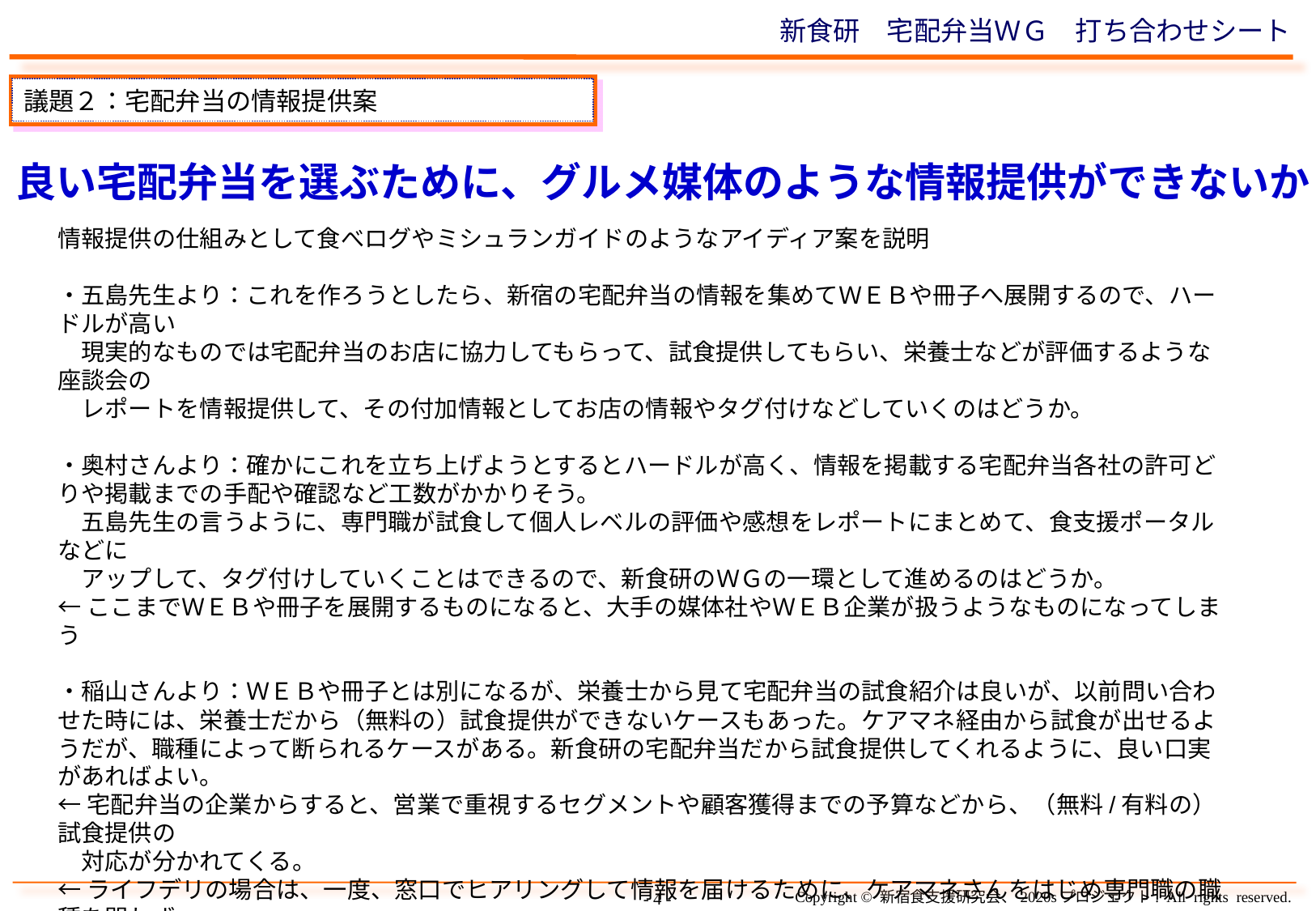

# 新食研　宅配弁当ＷＧ　打ち合わせシート
議題２：宅配弁当の情報提供案
良い宅配弁当を選ぶために、グルメ媒体のような情報提供ができないか

情報提供の仕組みとして食べログやミシュランガイドのようなアイディア案を説明

・五島先生より：これを作ろうとしたら、新宿の宅配弁当の情報を集めてＷＥＢや冊子へ展開するので、ハードルが高い
　現実的なものでは宅配弁当のお店に協力してもらって、試食提供してもらい、栄養士などが評価するような座談会の
　レポートを情報提供して、その付加情報としてお店の情報やタグ付けなどしていくのはどうか。

・奥村さんより：確かにこれを立ち上げようとするとハードルが高く、情報を掲載する宅配弁当各社の許可どりや掲載までの手配や確認など工数がかかりそう。
　五島先生の言うように、専門職が試食して個人レベルの評価や感想をレポートにまとめて、食支援ポータルなどに
　アップして、タグ付けしていくことはできるので、新食研のＷＧの一環として進めるのはどうか。
←ここまでＷＥＢや冊子を展開するものになると、大手の媒体社やＷＥＢ企業が扱うようなものになってしまう

・稲山さんより：ＷＥＢや冊子とは別になるが、栄養士から見て宅配弁当の試食紹介は良いが、以前問い合わせた時には、栄養士だから（無料の）試食提供ができないケースもあった。ケアマネ経由から試食が出せるようだが、職種によって断られるケースがある。新食研の宅配弁当だから試食提供してくれるように、良い口実があればよい。
←宅配弁当の企業からすると、営業で重視するセグメントや顧客獲得までの予算などから、（無料/有料の）試食提供の
　対応が分かれてくる。
←ライフデリの場合は、一度、窓口でヒアリングして情報を届けるために、ケアマネさんをはじめ専門職の職種を問わず、
　顧客の紹介につながる方がいれば、試食提供を届けている。
　宅配弁当の各社によっても試食提供をどこまで対応するか、無償/有償になるところなど異なってくる